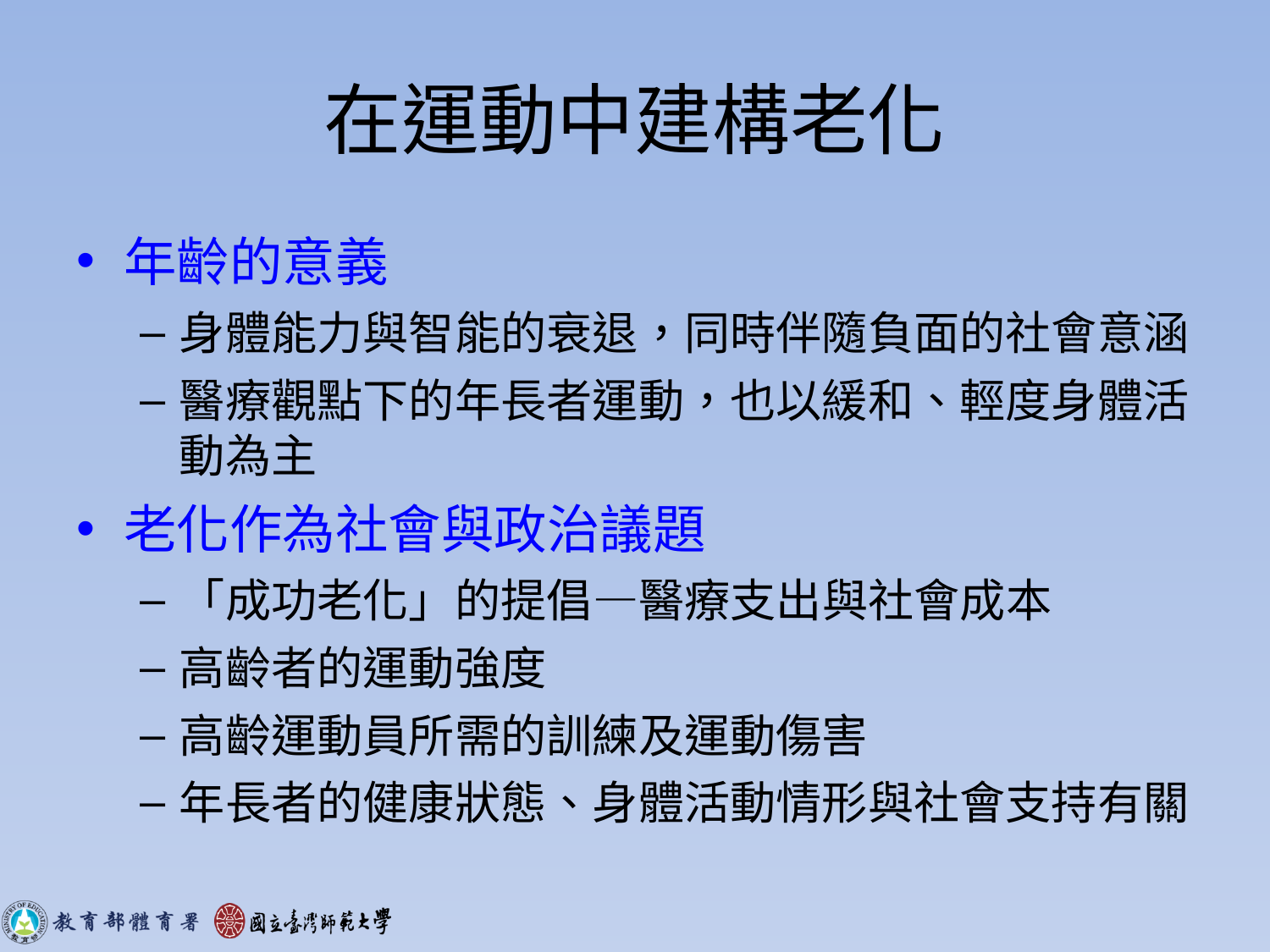

# 在運動中建構老化
年齡的意義
身體能力與智能的衰退，同時伴隨負面的社會意涵
醫療觀點下的年長者運動，也以緩和、輕度身體活動為主
老化作為社會與政治議題
「成功老化」的提倡—醫療支出與社會成本
高齡者的運動強度
高齡運動員所需的訓練及運動傷害
年長者的健康狀態、身體活動情形與社會支持有關